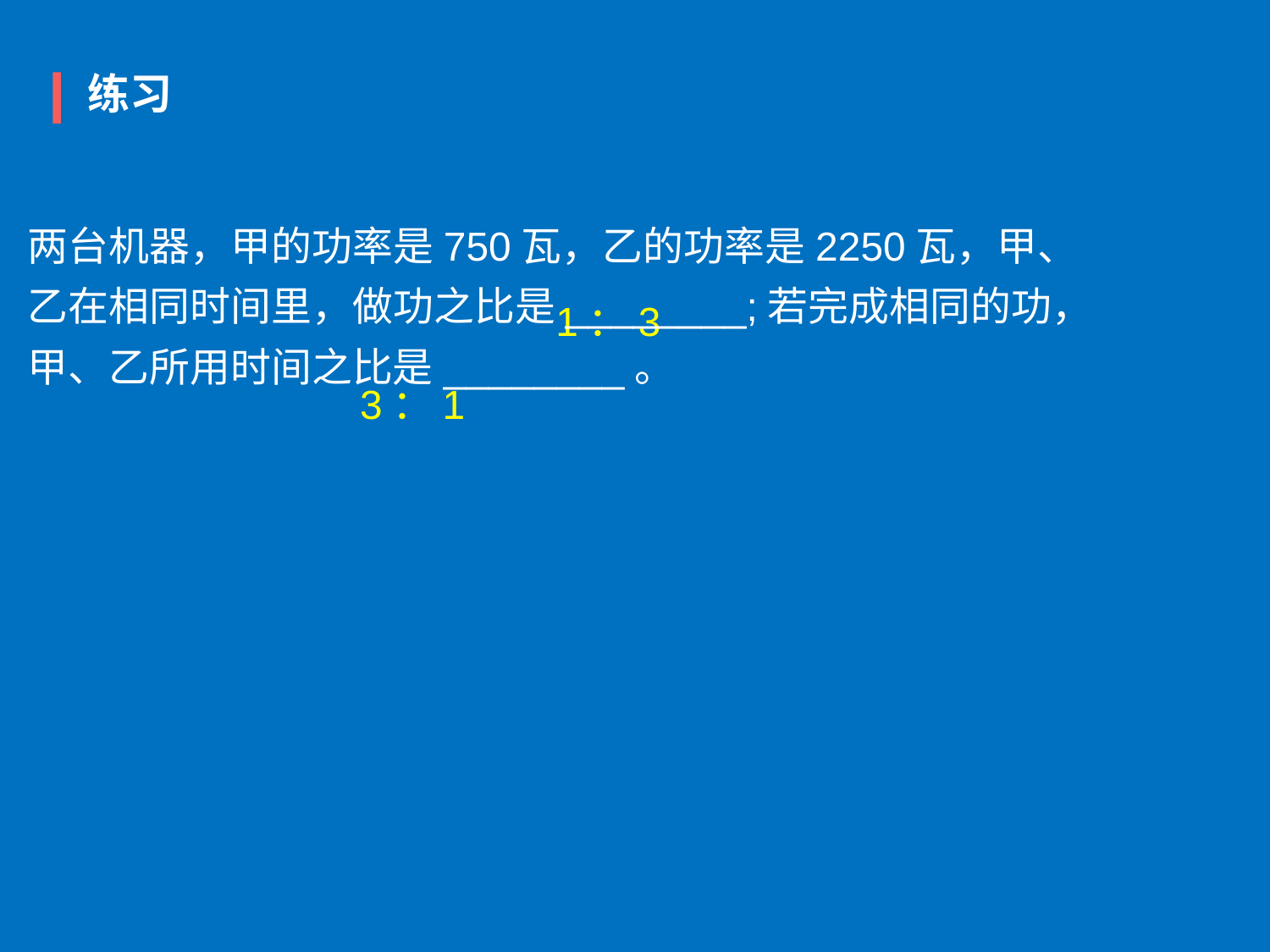

练习

两台机器，甲的功率是750瓦，乙的功率是2250瓦，甲、乙在相同时间里，做功之比是________;若完成相同的功，甲、乙所用时间之比是________。

1：3
3：1